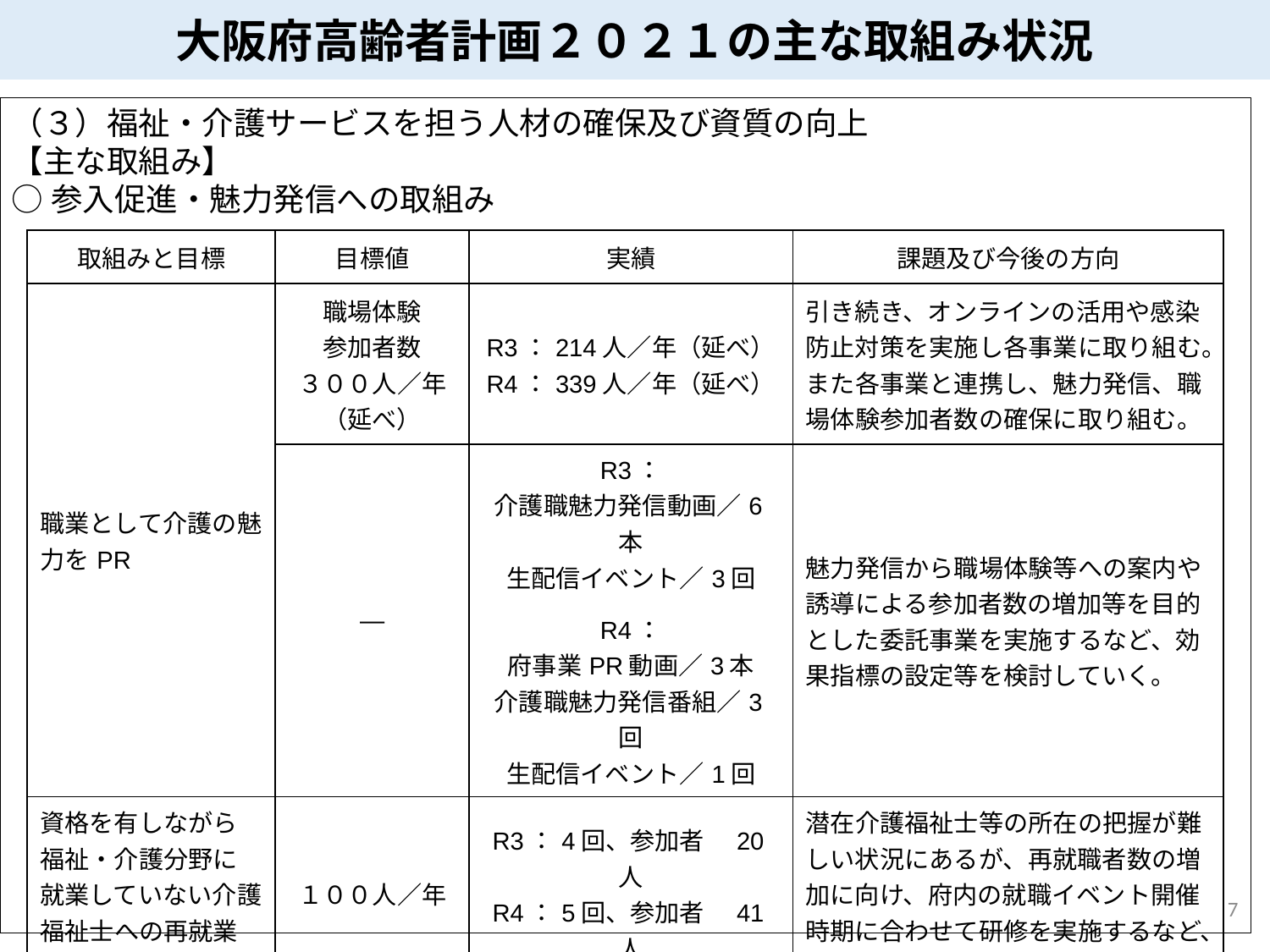

大阪府高齢者計画２０２１の主な取組み状況
（３）福祉・介護サービスを担う人材の確保及び資質の向上
【主な取組み】
○参入促進・魅力発信への取組み

| 取組みと目標 | 目標値 | 実績 | 課題及び今後の方向 |
| --- | --- | --- | --- |
| 職業として介護の魅力をPR | 職場体験 参加者数 ３００人／年（延べ） | R3：214人／年（延べ） R4：339人／年（延べ） | 引き続き、オンラインの活用や感染防止対策を実施し各事業に取り組む。また各事業と連携し、魅力発信、職場体験参加者数の確保に取り組む。 |
|  | ― | R3： 介護職魅力発信動画／6本 生配信イベント／3回 R4： 府事業PR動画／3本 介護職魅力発信番組／3回 生配信イベント／1回 | 魅力発信から職場体験等への案内や誘導による参加者数の増加等を目的とした委託事業を実施するなど、効果指標の設定等を検討していく。 |
| 資格を有しながら福祉・介護分野に就業していない介護福祉士への再就業支援研修参加者数 | １００人／年 | R3：4回、参加者　20人 R4：5回、参加者　41人 | 潜在介護福祉士等の所在の把握が難しい状況にあるが、再就職者数の増加に向け、府内の就職イベント開催時期に合わせて研修を実施するなど、より効果的に求職情報を提供する。 |
7